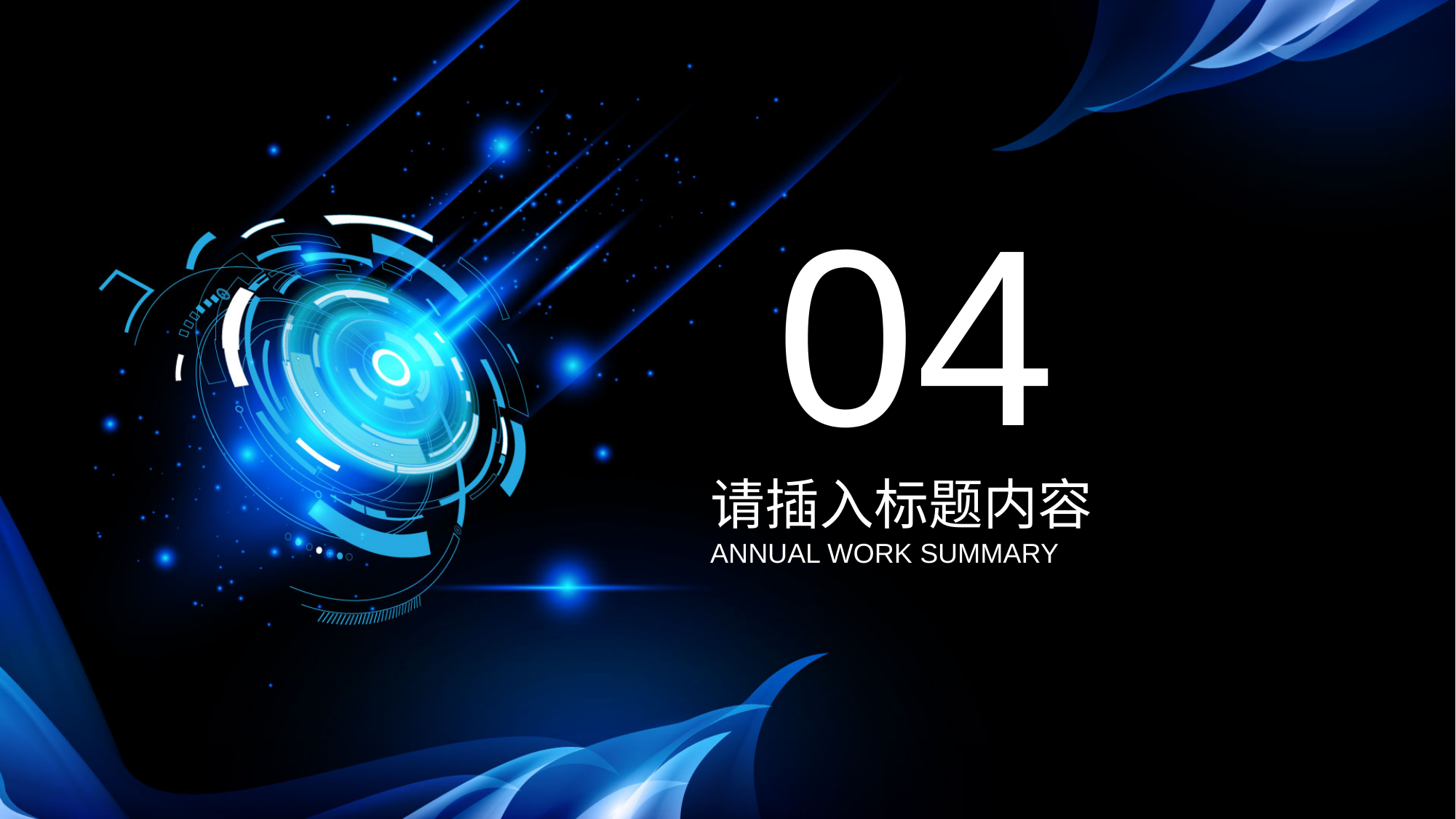

04
请插入标题内容
ANNUAL WORK SUMMARY
行业PPT模板http:// www.PPT818.com/hangye/